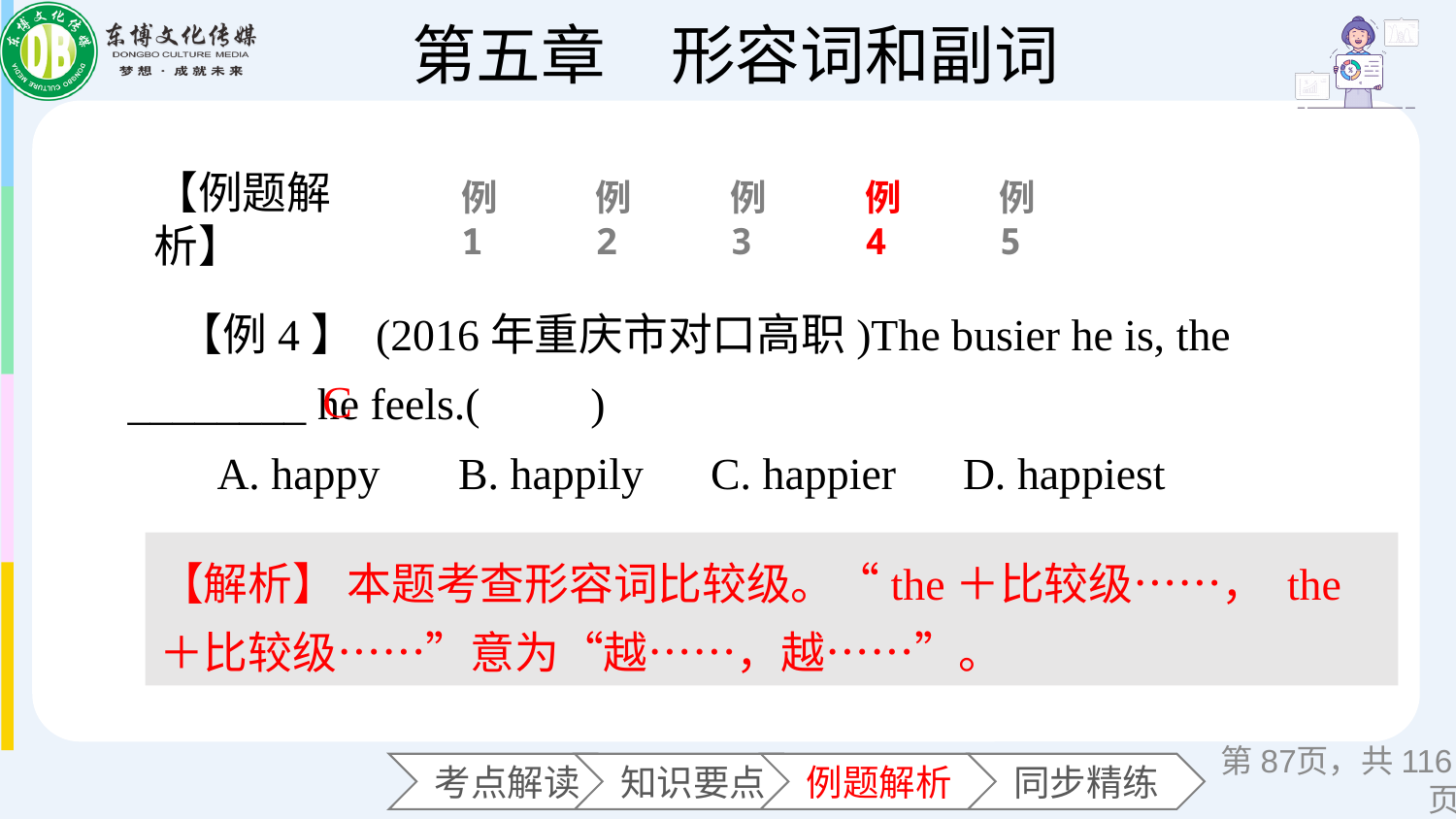

【例题解析】
例1
例2
例3
例4
例5
    【例4】 (2016年重庆市对口高职)The busier he is, the ________ he feels.(　　)
        A. happy       B. happily      C. happier      D. happiest
C
【解析】 本题考查形容词比较级。“the＋比较级……， the＋比较级……”意为“越……，越……”。
第87页，共116页